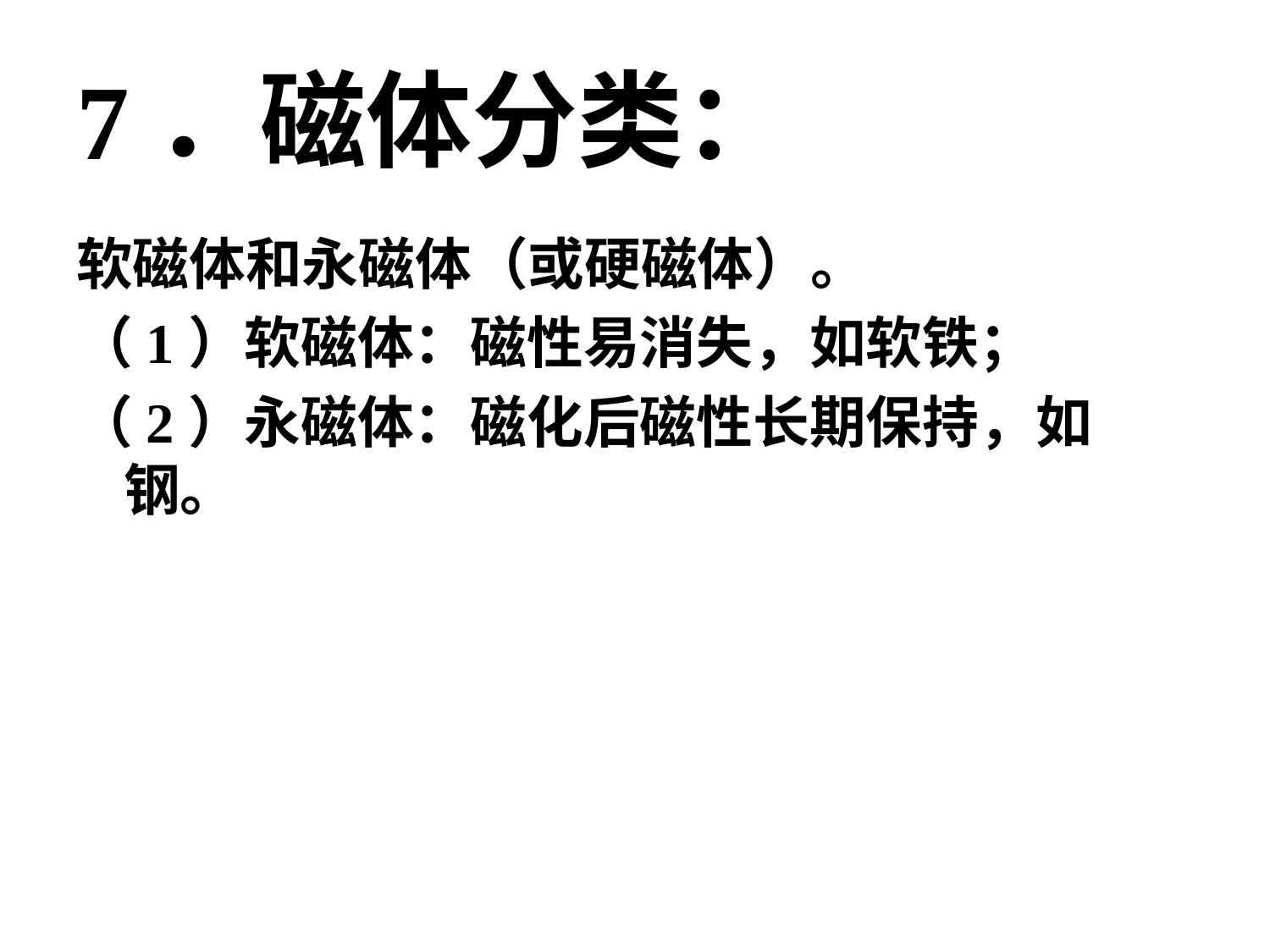

# 7．磁体分类：
软磁体和永磁体（或硬磁体）。
（1）软磁体：磁性易消失，如软铁；
（2）永磁体：磁化后磁性长期保持，如钢。